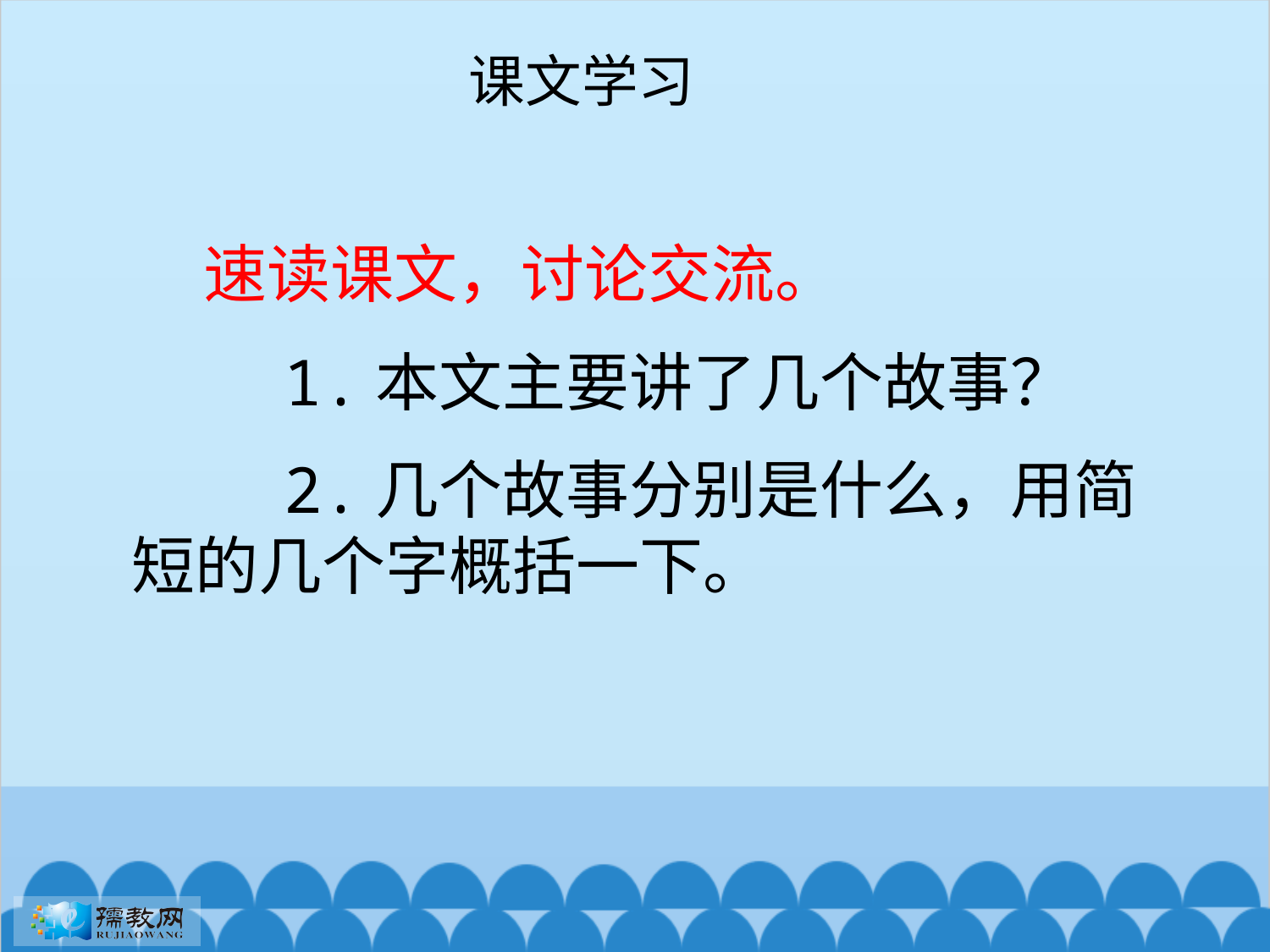

课文学习
    速读课文，讨论交流。
    1.本文主要讲了几个故事？
    2.几个故事分别是什么，用简短的几个字概括一下。